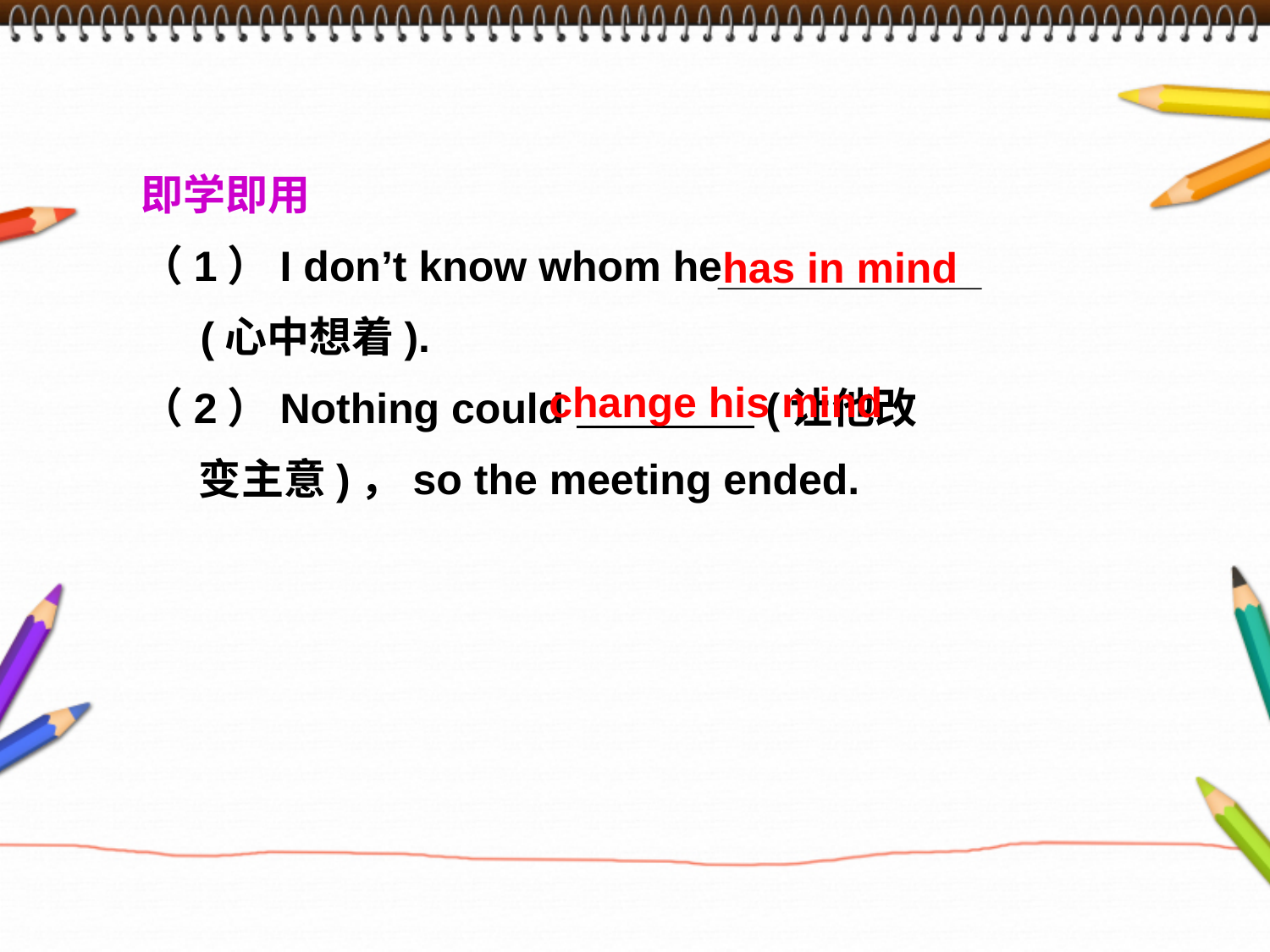

即学即用
（1）I don’t know whom he
     (心中想着).
（2）Nothing could                 (让他改
     变主意)，so the meeting ended.
has in mind

change his mind